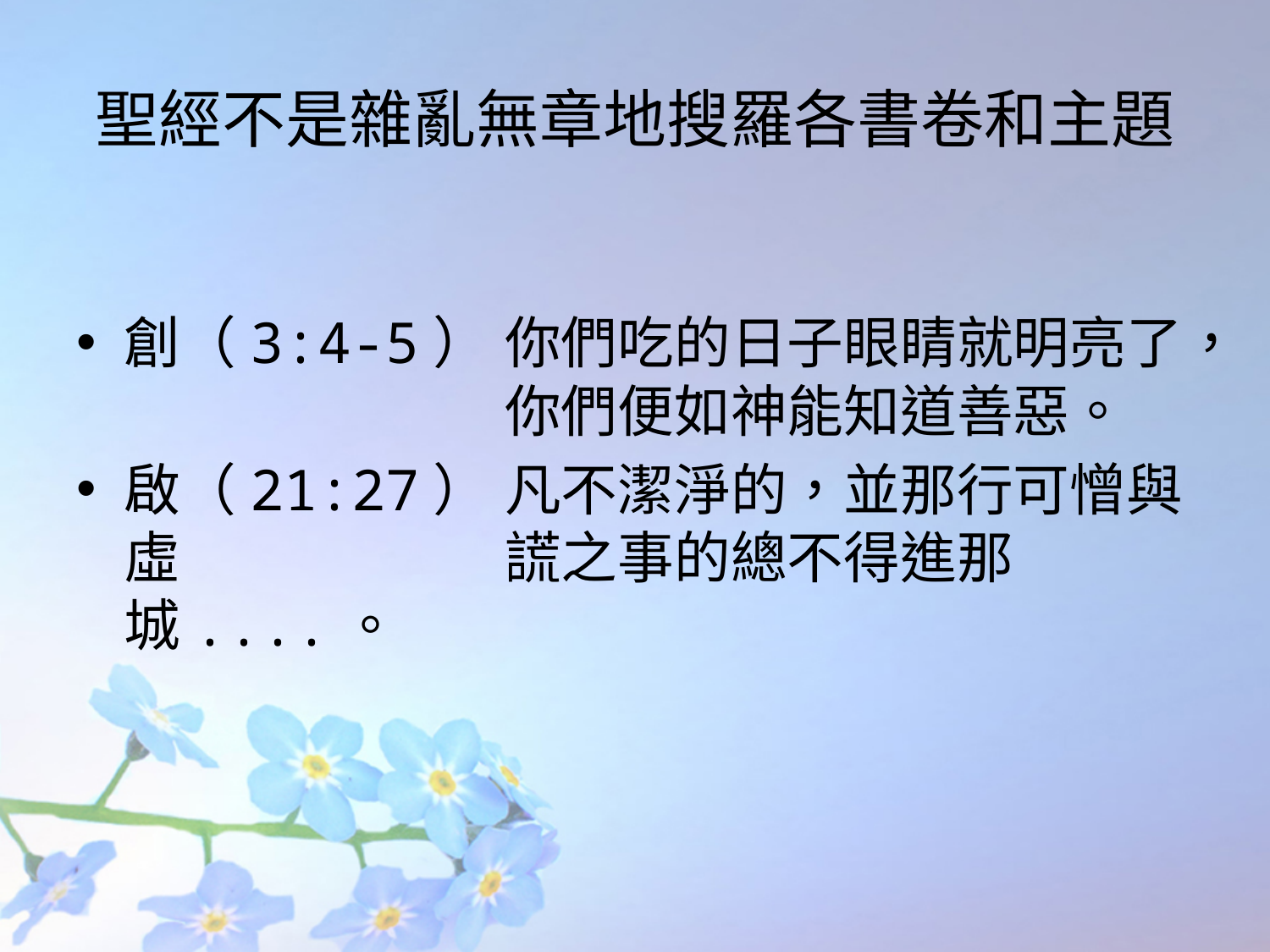

# 聖經不是雜亂無章地搜羅各書卷和主題

創（3:4-5）	你們吃的日子眼睛就明亮了，			你們便如神能知道善惡。
啟（21:27）	凡不潔淨的，並那行可憎與虛			謊之事的總不得進那城....。